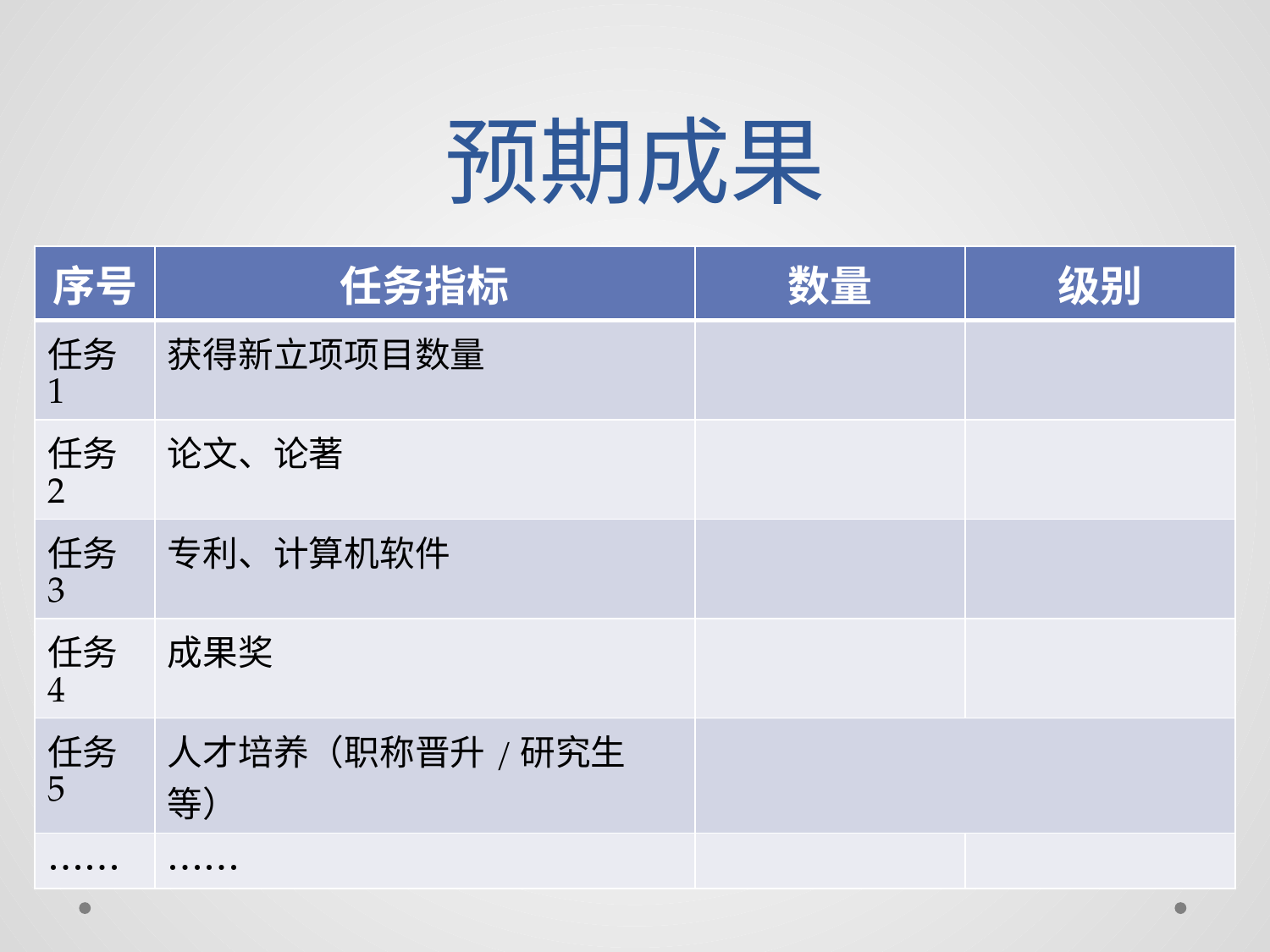

# 预期成果
| 序号 | 任务指标 | 数量 | 级别 |
| --- | --- | --- | --- |
| 任务1 | 获得新立项项目数量 |  |  |
| 任务2 | 论文、论著 |  |  |
| 任务3 | 专利、计算机软件 |  |  |
| 任务4 | 成果奖 |  |  |
| 任务5 | 人才培养（职称晋升/研究生等） |  |  |
| …… | …… |  |  |
6